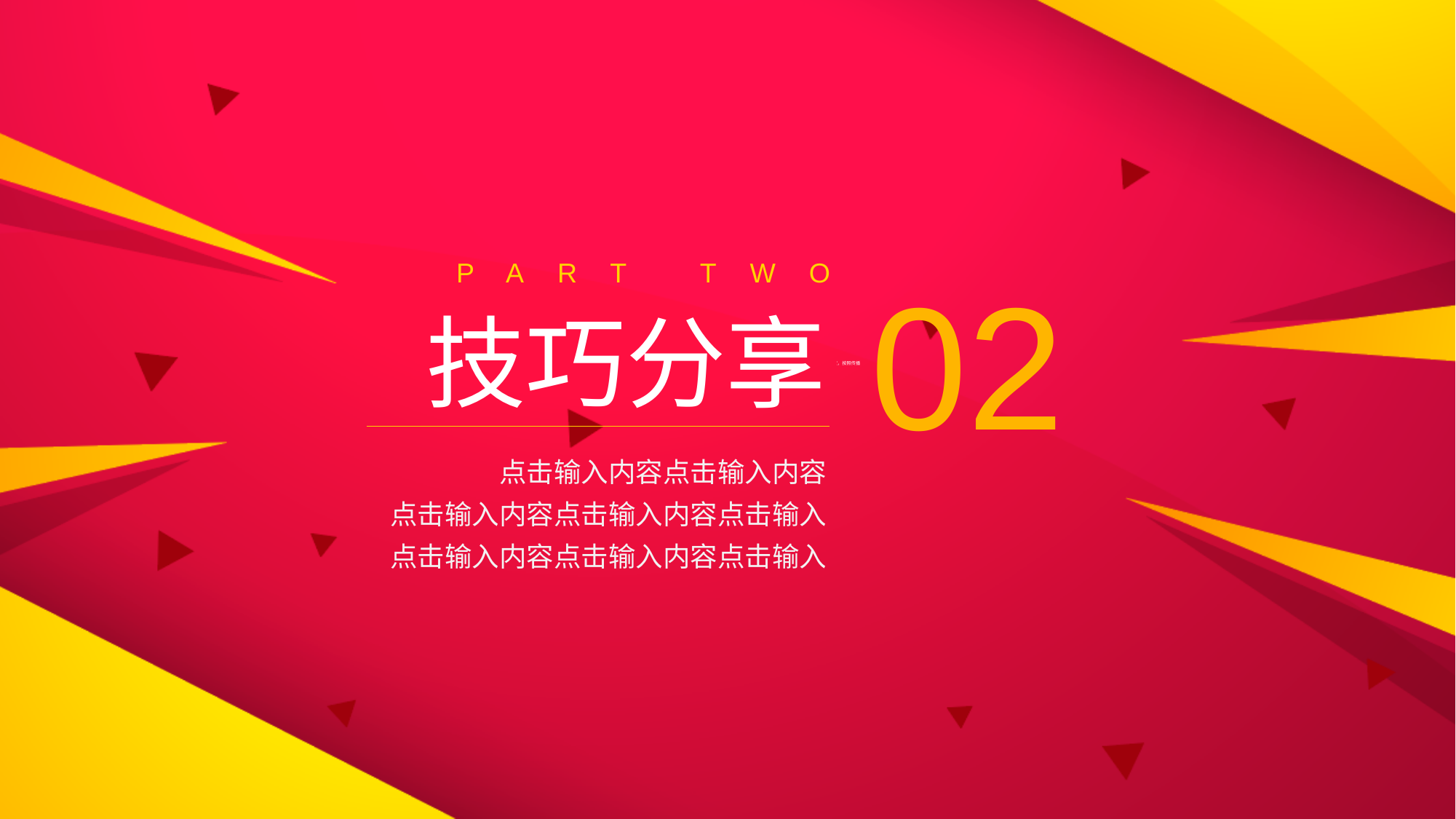

02
PART TWO
技巧分享
点击输入内容点击输入内容
点击输入内容点击输入内容点击输入
点击输入内容点击输入内容点击输入